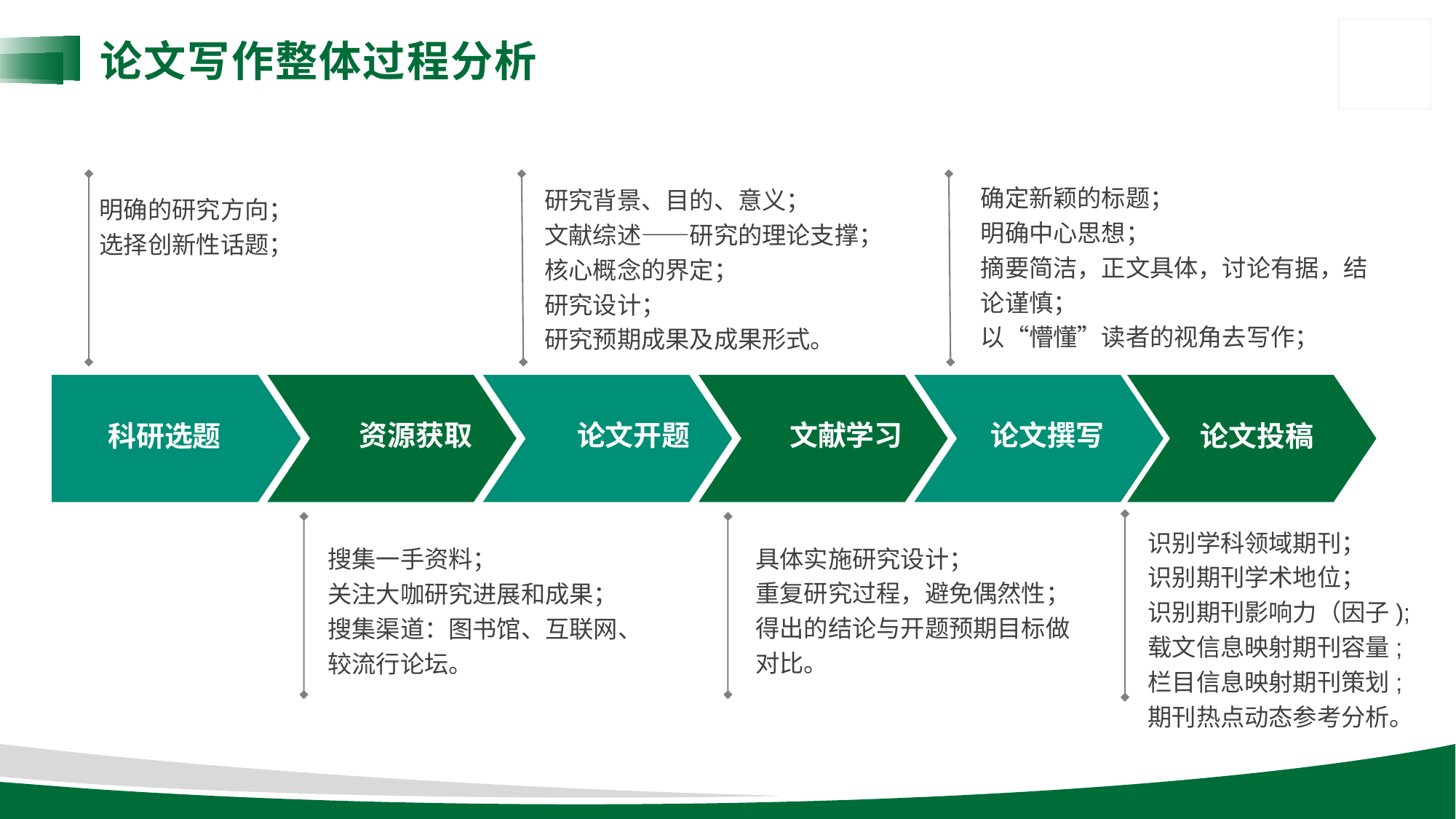

论文写作整体过程分析
确定新颖的标题；
明确中心思想；
摘要简洁，正文具体，讨论有据，结论谨慎；
以“懵懂”读者的视角去写作；

研究背景、目的、意义；
文献综述——研究的理论支撑；
核心概念的界定；
研究设计；
研究预期成果及成果形式。
明确的研究方向；
选择创新性话题；

科研选题

资源获取

论文开题

文献学习

论文撰写

论文投稿

识别学科领域期刊；
识别期刊学术地位；
识别期刊影响力（因子);
载文信息映射期刊容量;
栏目信息映射期刊策划;
期刊热点动态参考分析。
具体实施研究设计；
重复研究过程，避免偶然性；
得出的结论与开题预期目标做对比。
搜集一手资料；
关注大咖研究进展和成果；
搜集渠道：图书馆、互联网、较流行论坛。